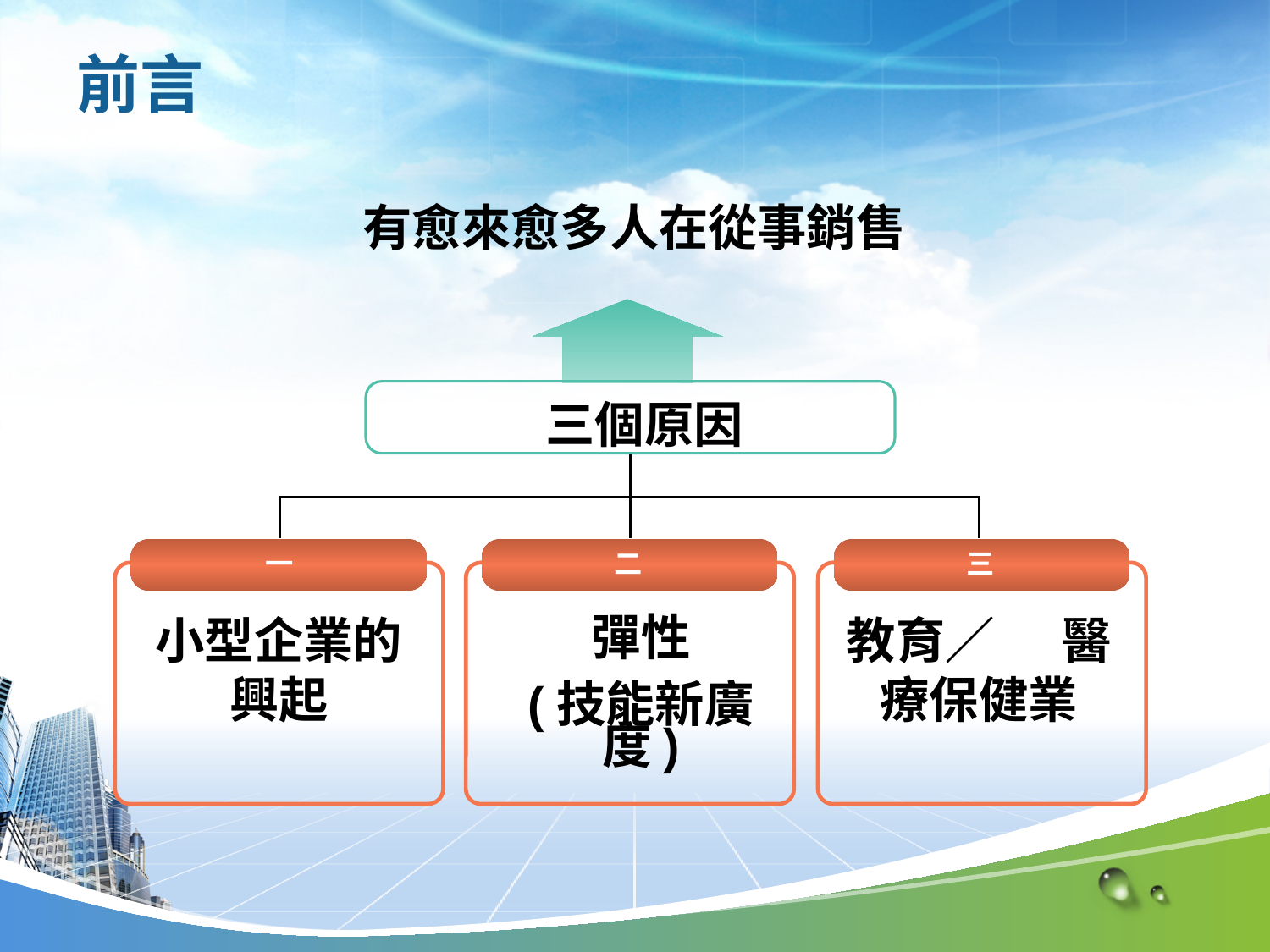

# 前言
有愈來愈多人在從事銷售

三個原因

一
二
三

小型企業的興起
教育／      醫療保健業

彈性
(技能新廣度)